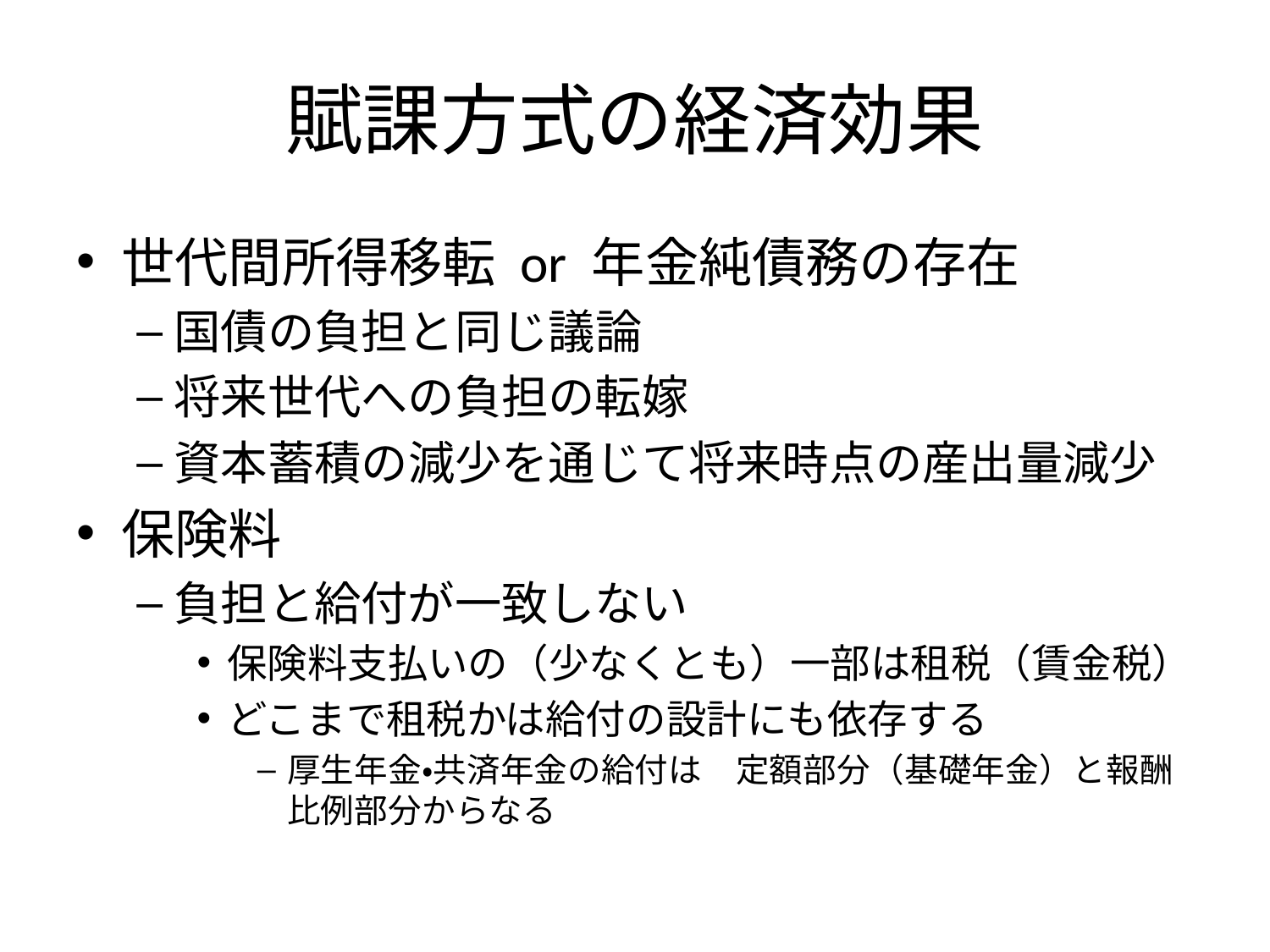

# 賦課方式の経済効果
世代間所得移転 or 年金純債務の存在
国債の負担と同じ議論
将来世代への負担の転嫁
資本蓄積の減少を通じて将来時点の産出量減少
保険料
負担と給付が一致しない
保険料支払いの（少なくとも）一部は租税（賃金税）
どこまで租税かは給付の設計にも依存する
厚生年金・共済年金の給付は　定額部分（基礎年金）と報酬比例部分からなる